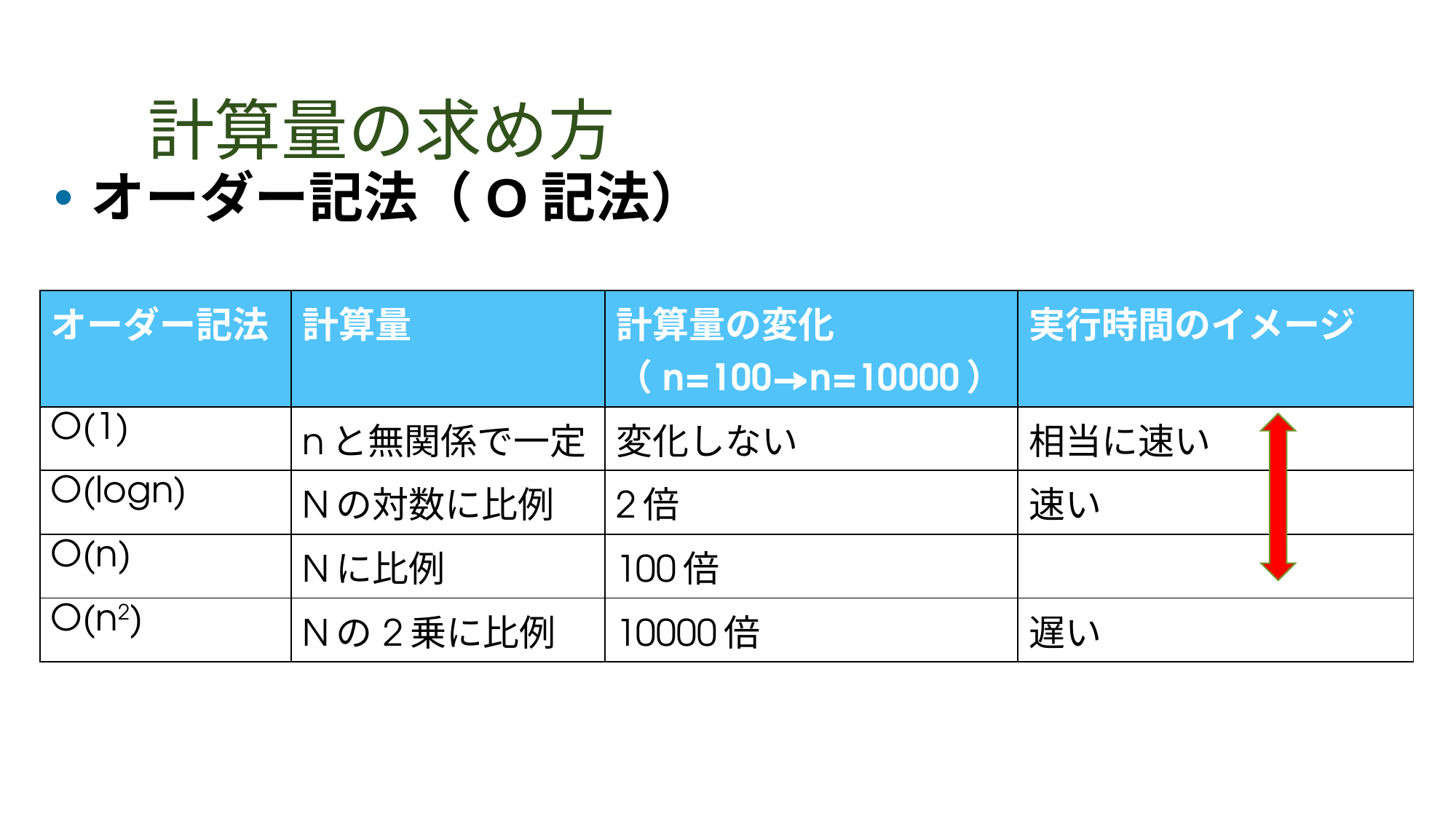

# 計算量の求め方
オーダー記法（O記法）
| オーダー記法 | 計算量 | 計算量の変化 （n=100→n=10000） | 実行時間のイメージ |
| --- | --- | --- | --- |
| O(1) | nと無関係で一定 | 変化しない | 相当に速い |
| O(logn) | Nの対数に比例 | 2倍 | 速い |
| O(n) | Nに比例 | 100倍 |  |
| O(n2) | Nの2乗に比例 | 10000倍 | 遅い |